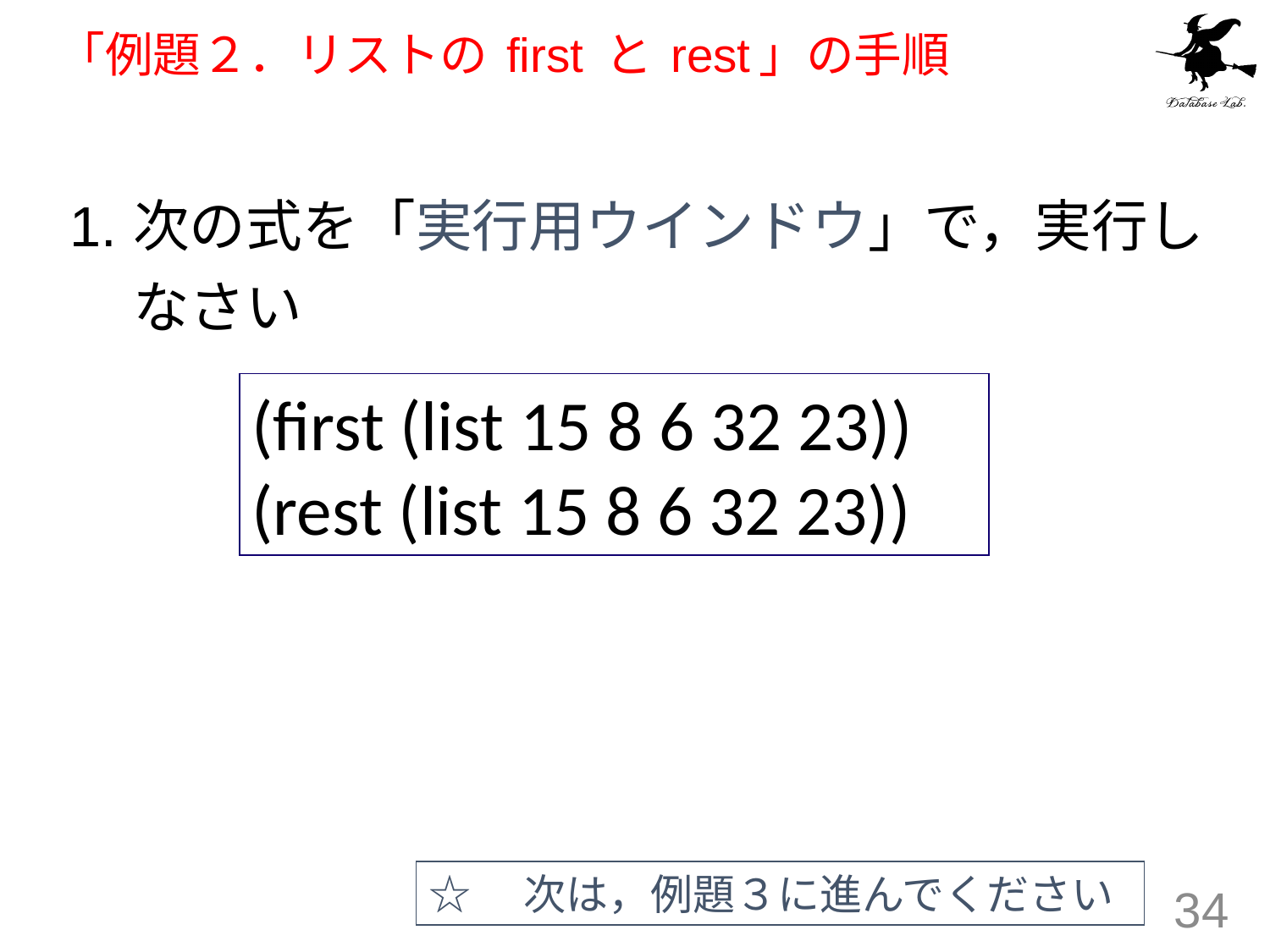

# 「例題２．リストの first と rest」の手順
次の式を「実行用ウインドウ」で，実行しなさい
(first (list 15 8 6 32 23))
(rest (list 15 8 6 32 23))
☆　次は，例題３に進んでください
34